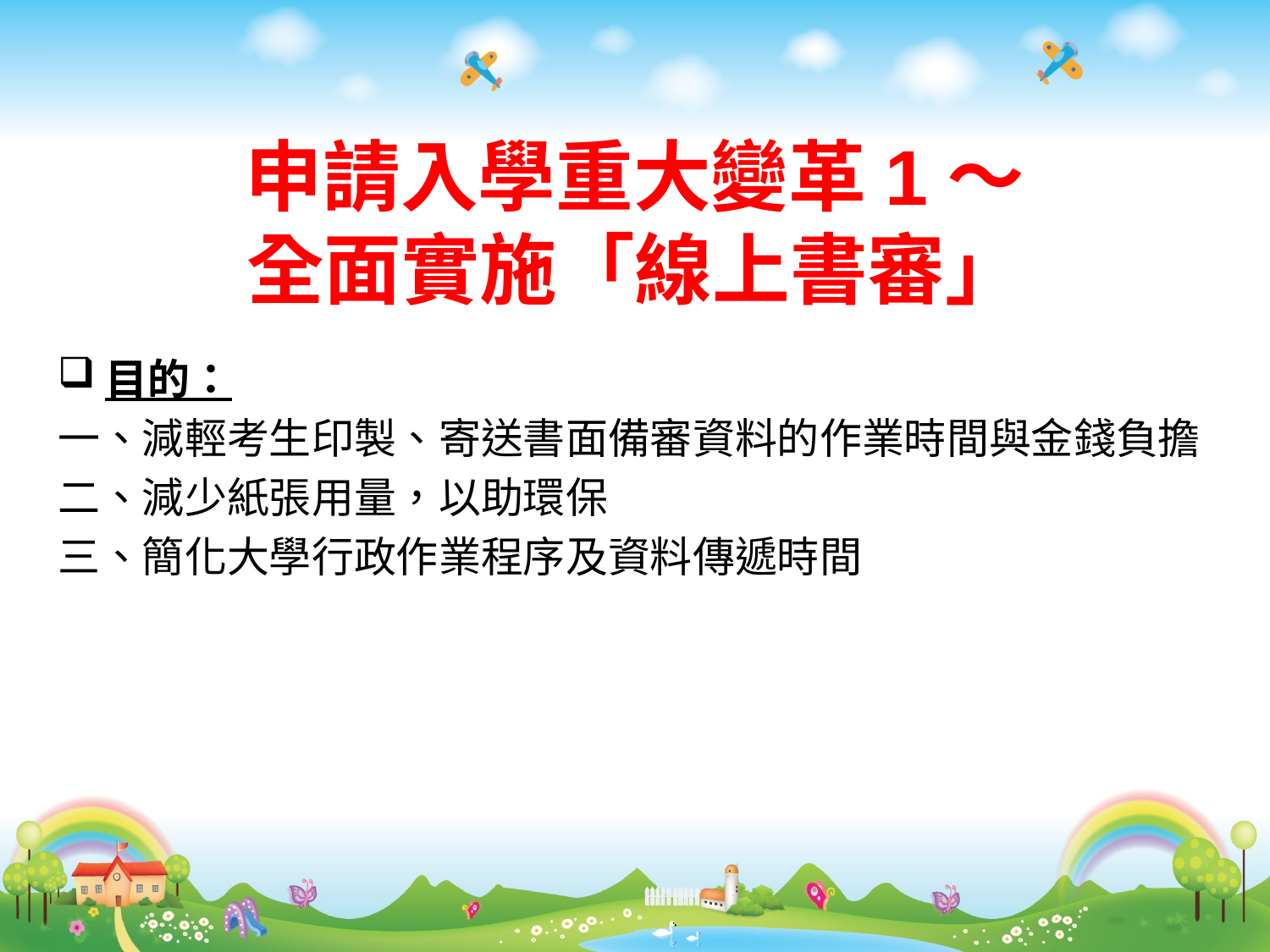

# 申請入學重大變革1～ 全面實施「線上書審」
目的：
一、減輕考生印製、寄送書面備審資料的作業時間與金錢負擔
二、減少紙張用量，以助環保
三、簡化大學行政作業程序及資料傳遞時間